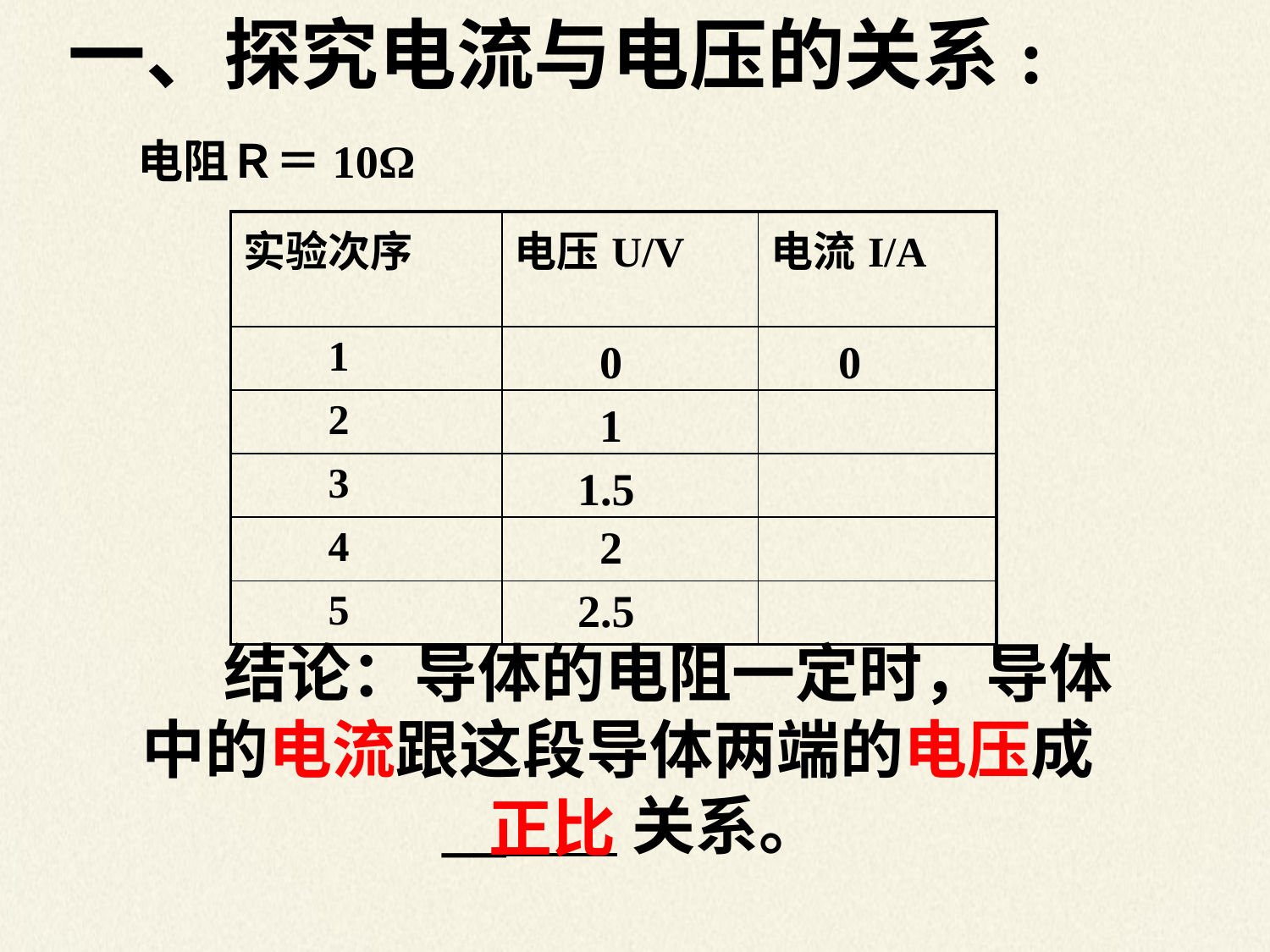

一、探究电流与电压的关系:
电阻Ｒ＝10Ω
| 实验次序 | 电压U/V | 电流I/A |
| --- | --- | --- |
| 1 |  |  |
| 2 |  |  |
| 3 |  |  |
| 4 |  |  |
| 5 |  |  |
0
0
1
1.5
2
2.5
    结论：导体的电阻一定时，导体中的电流跟这段导体两端的电压成   __       关系。
正比